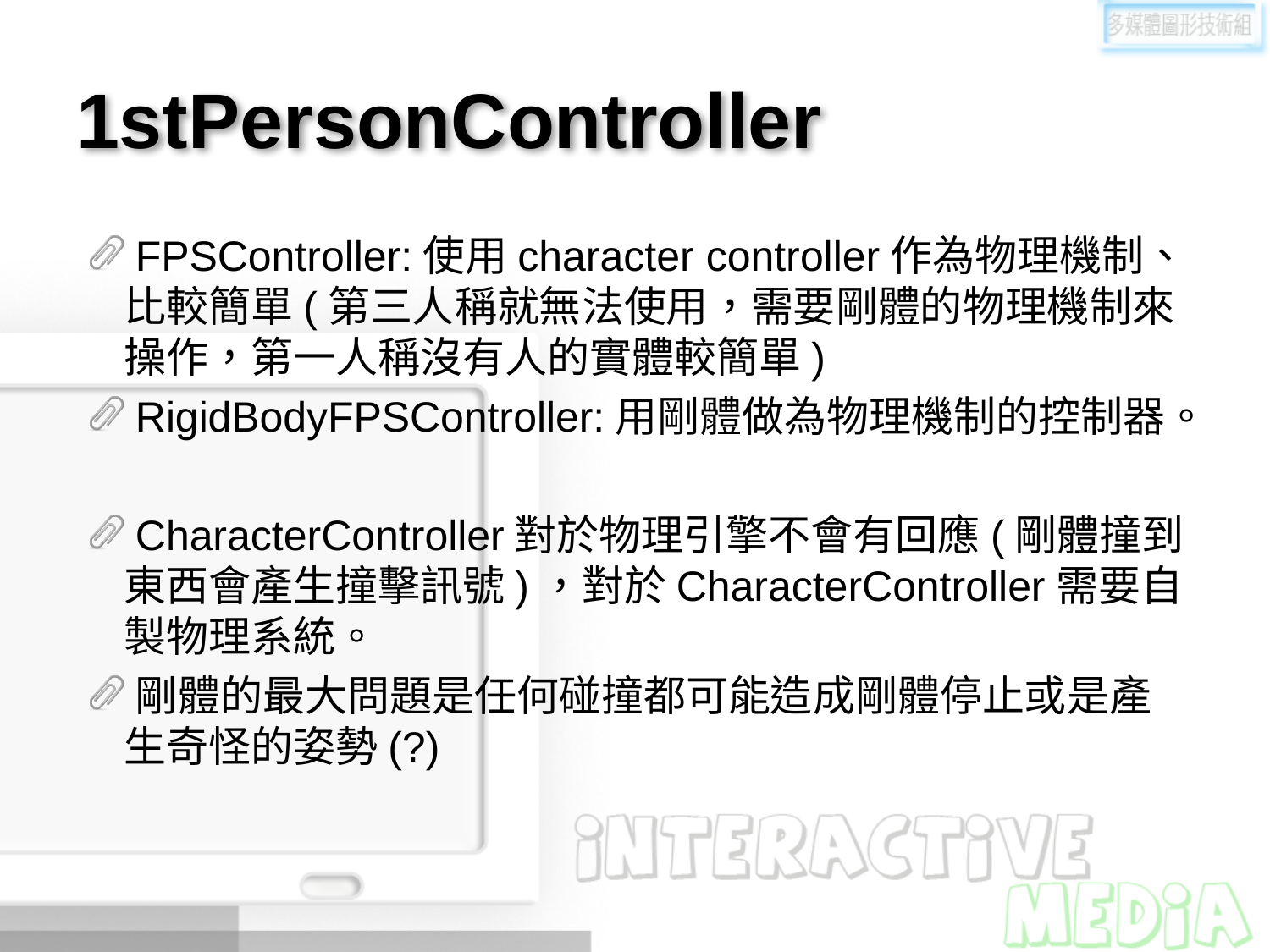

# 1stPersonController
FPSController:使用character controller作為物理機制、比較簡單(第三人稱就無法使用，需要剛體的物理機制來操作，第一人稱沒有人的實體較簡單)
RigidBodyFPSController:用剛體做為物理機制的控制器。

CharacterController對於物理引擎不會有回應(剛體撞到東西會產生撞擊訊號)，對於CharacterController需要自製物理系統。
剛體的最大問題是任何碰撞都可能造成剛體停止或是產生奇怪的姿勢(?)